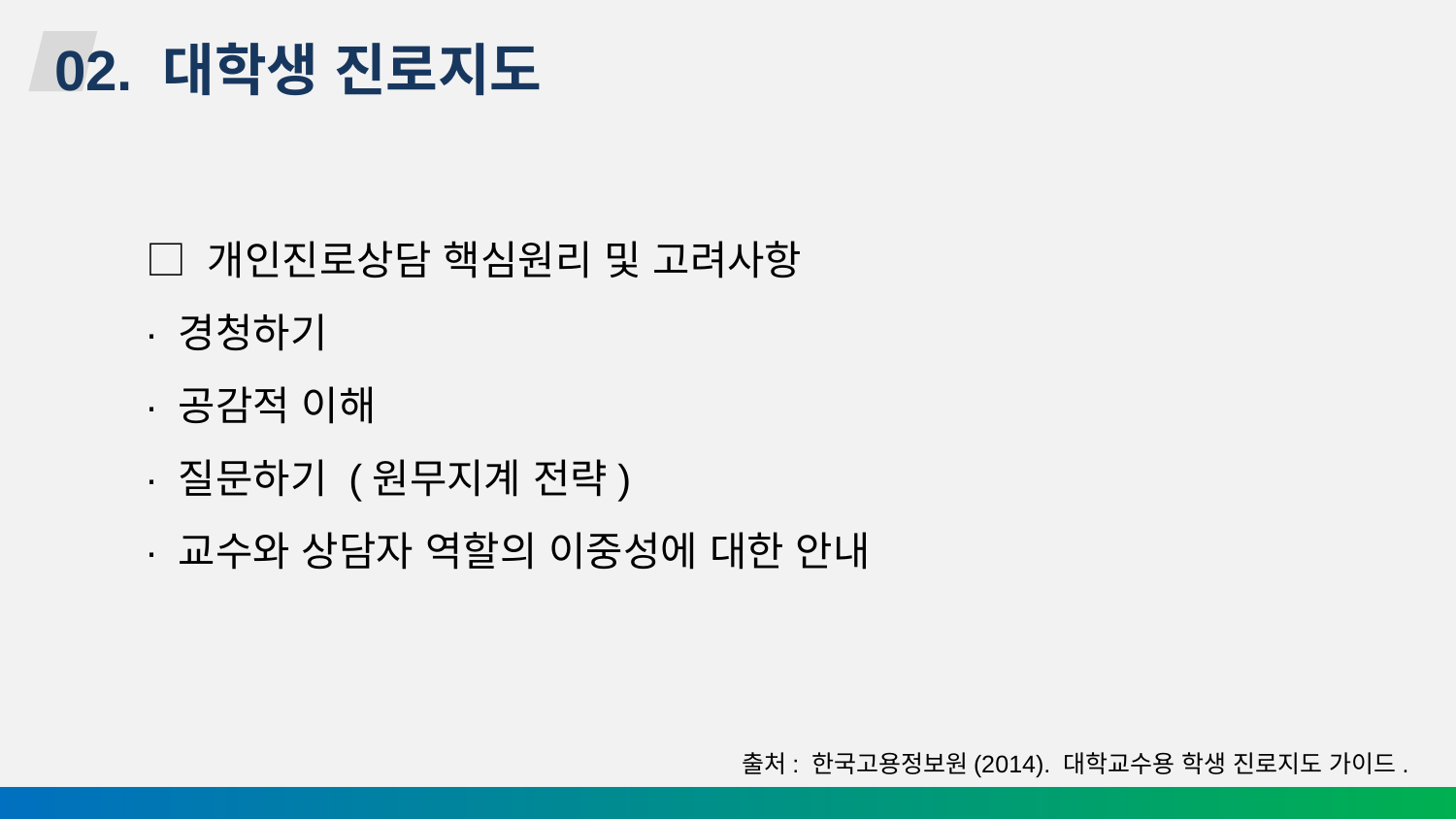

02. 대학생 진로지도

□ 개인진로상담 핵심원리 및 고려사항
∙ 경청하기
∙ 공감적 이해
∙ 질문하기 (원무지계 전략)
∙ 교수와 상담자 역할의 이중성에 대한 안내

출처: 한국고용정보원(2014). 대학교수용 학생 진로지도 가이드.